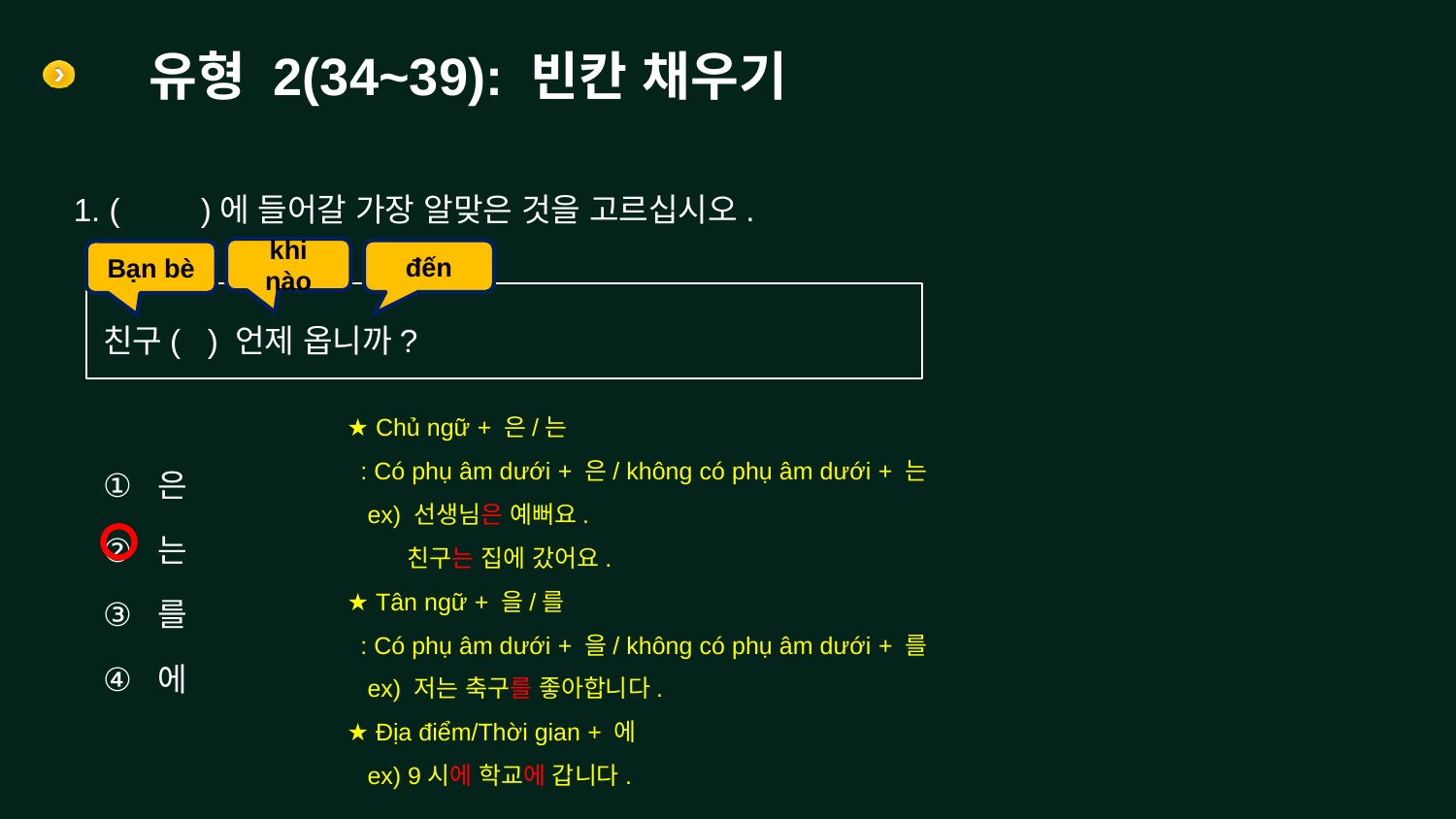

# 유형 2(34~39): 빈칸 채우기
1. (         )에 들어갈 가장 알맞은 것을 고르십시오.
khi nào
đến
Bạn bè
친구(   ) 언제 옵니까?
★ Chủ ngữ + 은/는
  : Có phụ âm dưới + 은/ không có phụ âm dưới + 는
   ex) 선생님은 예뻐요.
        친구는 집에 갔어요.
★ Tân ngữ + 을/를
  : Có phụ âm dưới + 을/ không có phụ âm dưới + 를
   ex) 저는 축구를 좋아합니다.
★ Địa điểm/Thời gian + 에
   ex) 9시에 학교에 갑니다.
은
는
를
에